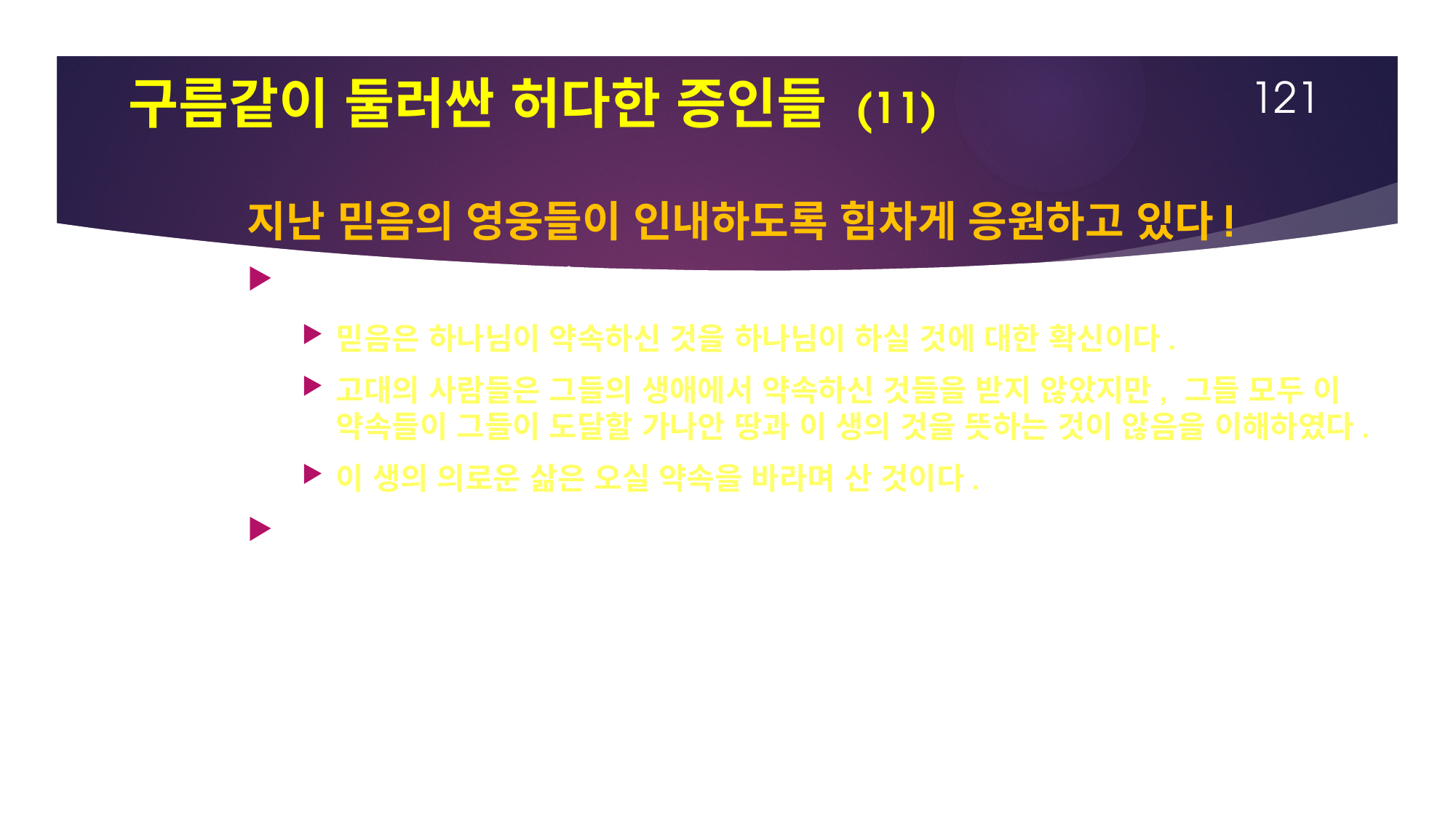

# 구름같이 둘러싼 허다한 증인들 (11)
121
지난 믿음의 영웅들이 인내하도록 힘차게 응원하고 있다!
반복되어지는 주제:
믿음은 하나님이 약속하신 것을 하나님이 하실 것에 대한 확신이다.
고대의 사람들은 그들의 생애에서 약속하신 것들을 받지 않았지만, 그들 모두 이 약속들이 그들이 도달할 가나안 땅과 이 생의 것을 뜻하는 것이 않음을 이해하였다.
이 생의 의로운 삶은 오실 약속을 바라며 산 것이다.
독자들이 믿음의 조상들과 함께 이 길을 가는 자라면, 예수 그리스도안의 소망을 굳게 붙어야만 한다. 예수그리스도가 믿음의 조상들이 믿음으로 바라며 온 분이기 때문이다!